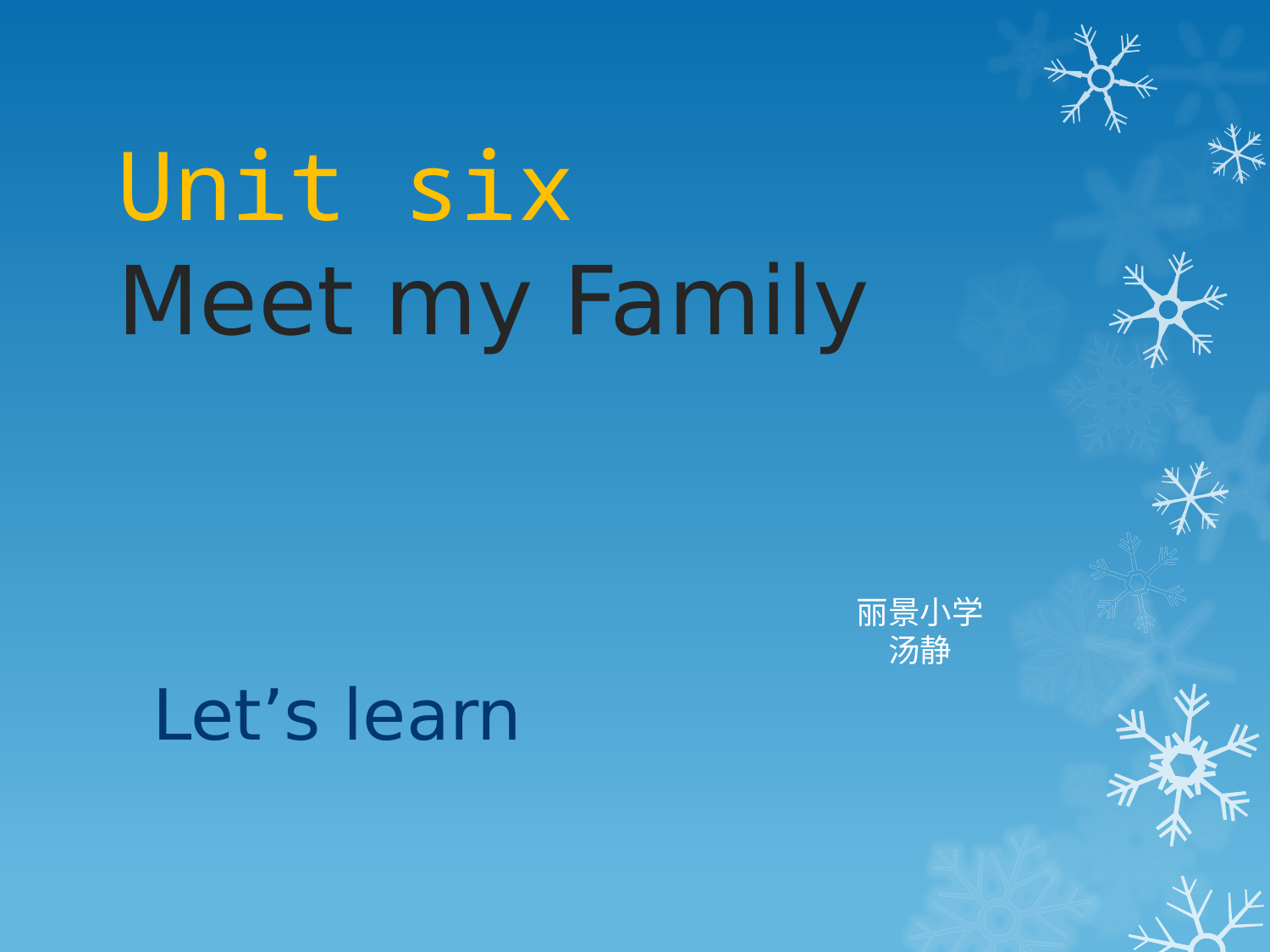

# Unit six Meet my Family
丽景小学
汤静
Let’s learn